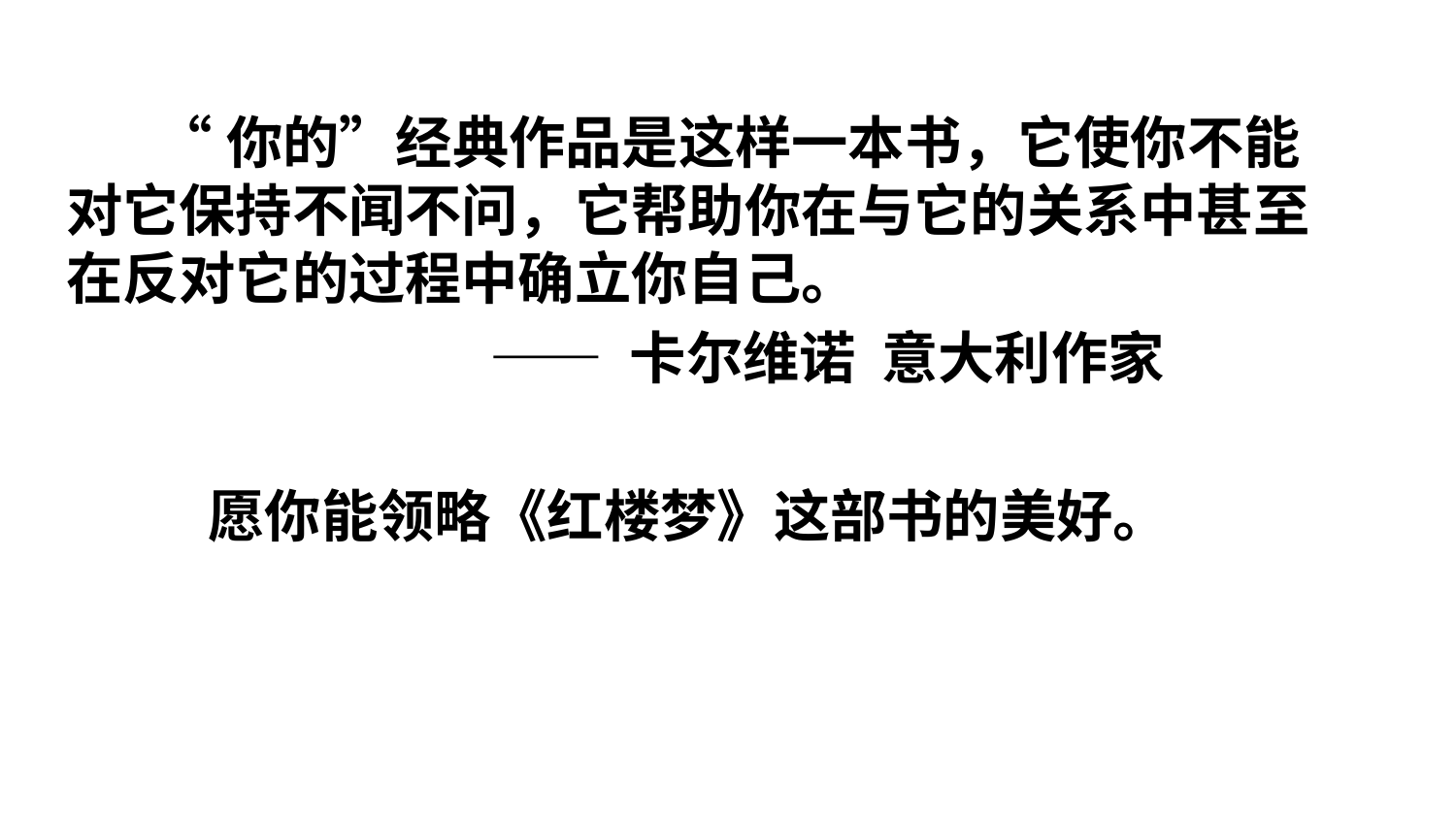

“你的”经典作品是这样一本书，它使你不能对它保持不闻不问，它帮助你在与它的关系中甚至在反对它的过程中确立你自己。
                                 —— 卡尔维诺  意大利作家

          愿你能领略《红楼梦》这部书的美好。